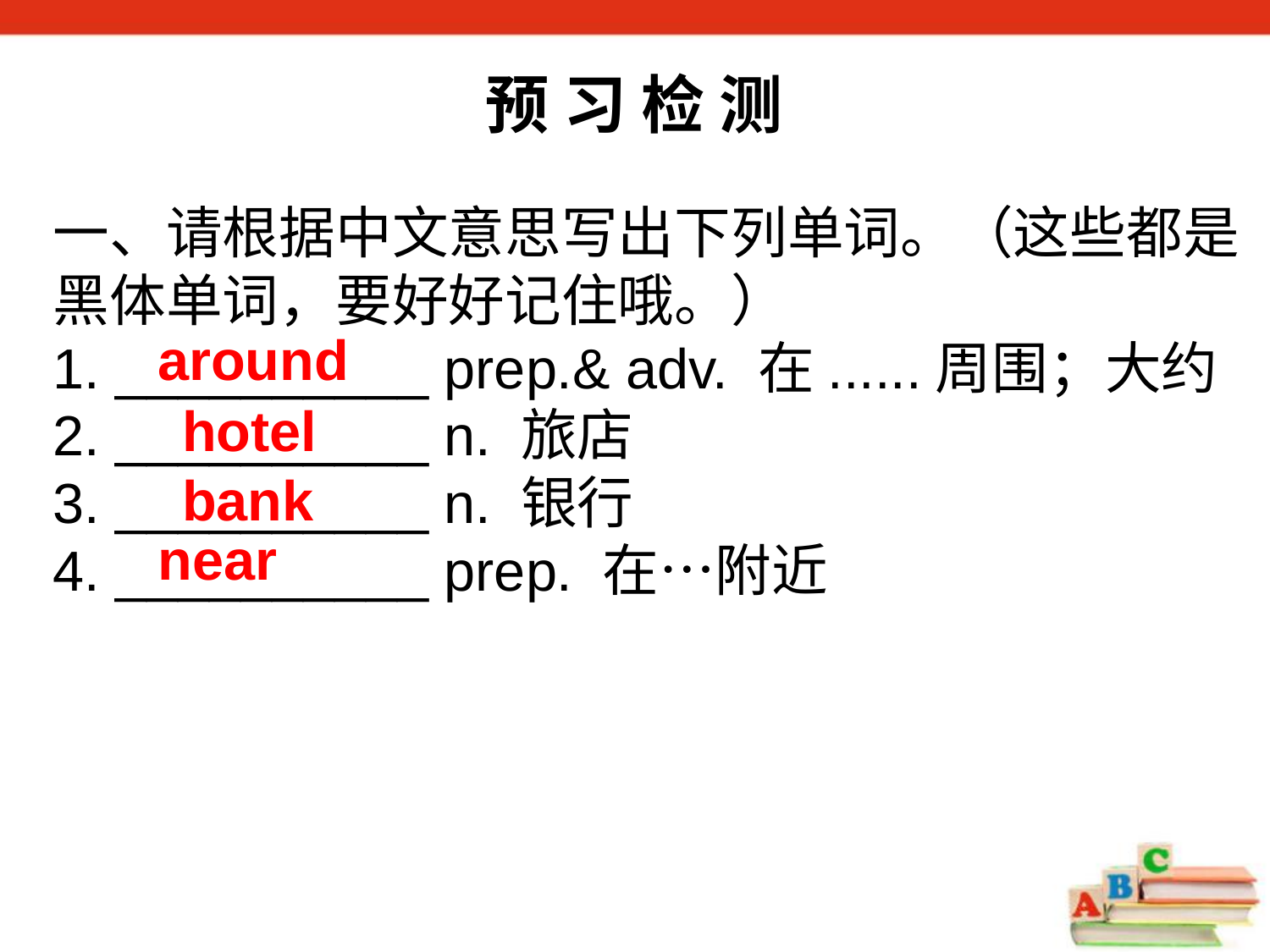

预 习 检 测
一、请根据中文意思写出下列单词。（这些都是黑体单词，要好好记住哦。）
1. __________ prep.& adv. 在......周围；大约
2. __________ n. 旅店
3. __________ n. 银行
4. __________ prep. 在…附近
around
hotel
bank
near